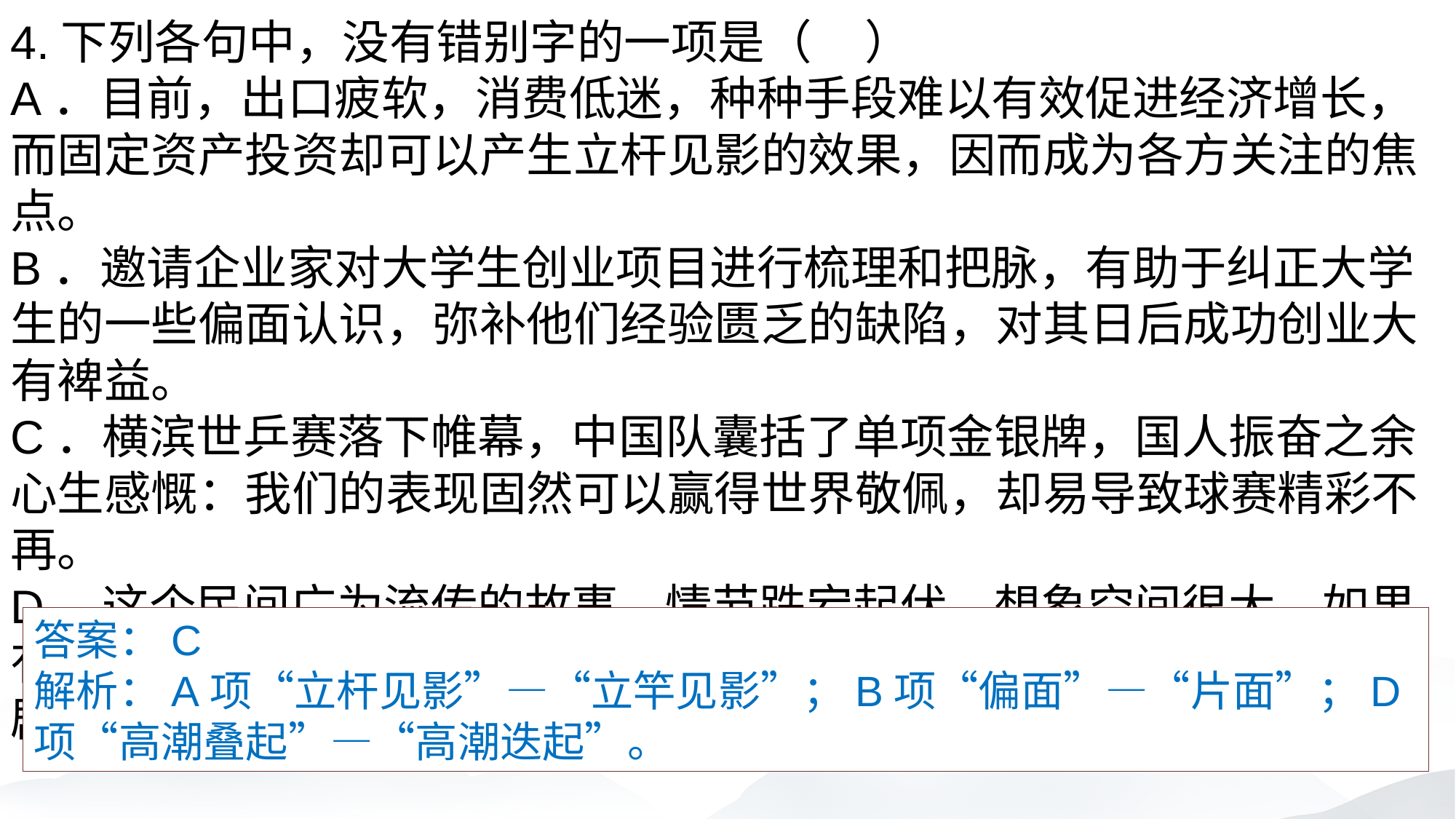

4.下列各句中，没有错别字的一项是（     ）
A．目前，出口疲软，消费低迷，种种手段难以有效促进经济增长，而固定资产投资却可以产生立杆见影的效果，因而成为各方关注的焦点。
B．邀请企业家对大学生创业项目进行梳理和把脉，有助于纠正大学生的一些偏面认识，弥补他们经验匮乏的缺陷，对其日后成功创业大有裨益。
C．横滨世乒赛落下帷幕，中国队囊括了单项金银牌，国人振奋之余心生感慨：我们的表现固然可以赢得世界敬佩，却易导致球赛精彩不再。
D．这个民间广为流传的故事，情节跌宕起伏，想象空间很大，如果有人感兴趣。足可以把它改编为一部悬念丛生、高潮叠起的电视连续剧。
答案：C
解析：A项“立杆见影”—“立竿见影”；B项“偏面”—“片面”；D项“高潮叠起”—“高潮迭起”。